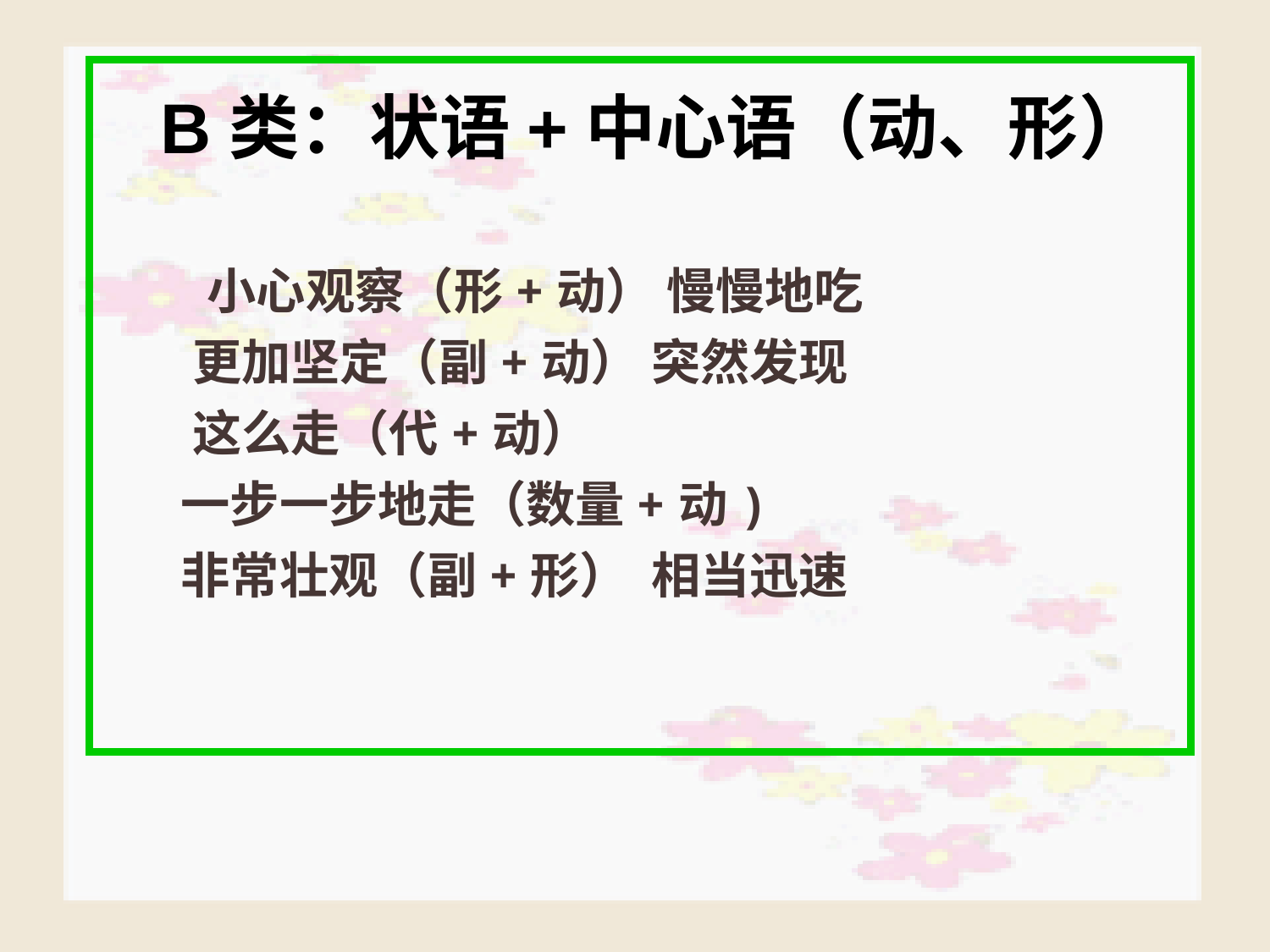

B类：状语+中心语（动、形）

          小心观察（形+动） 慢慢地吃
       更加坚定（副+动） 突然发现
       这么走（代+动）
      一步一步地走（数量+动)
      非常壮观（副+形）  相当迅速